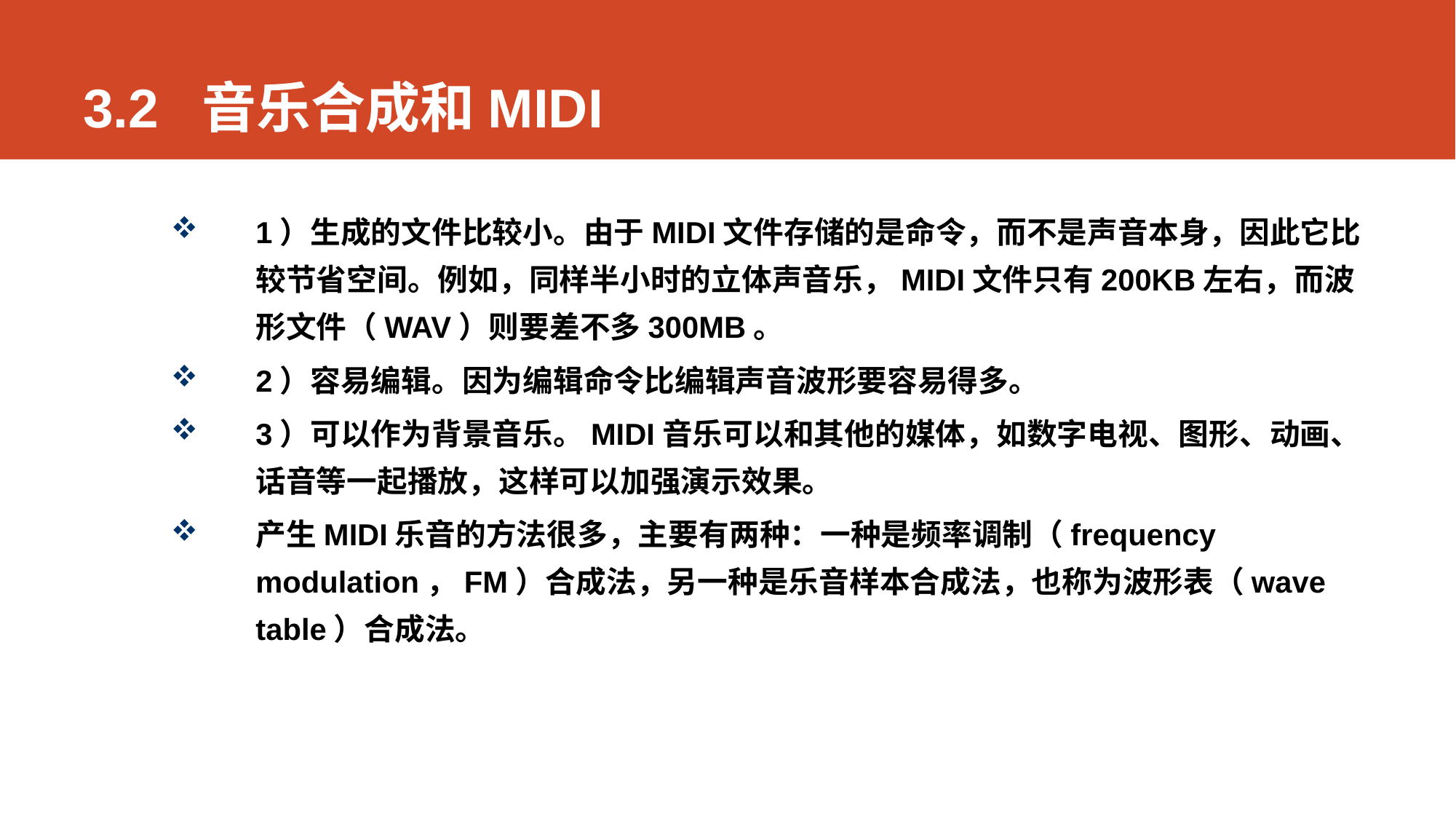

# 3.2  音乐合成和MIDI
1）生成的文件比较小。由于MIDI文件存储的是命令，而不是声音本身，因此它比较节省空间。例如，同样半小时的立体声音乐，MIDI文件只有200KB左右，而波形文件（WAV）则要差不多300MB。
2）容易编辑。因为编辑命令比编辑声音波形要容易得多。
3）可以作为背景音乐。MIDI音乐可以和其他的媒体，如数字电视、图形、动画、话音等一起播放，这样可以加强演示效果。
产生MIDI乐音的方法很多，主要有两种：一种是频率调制（frequency modulation，FM）合成法，另一种是乐音样本合成法，也称为波形表（wave table）合成法。